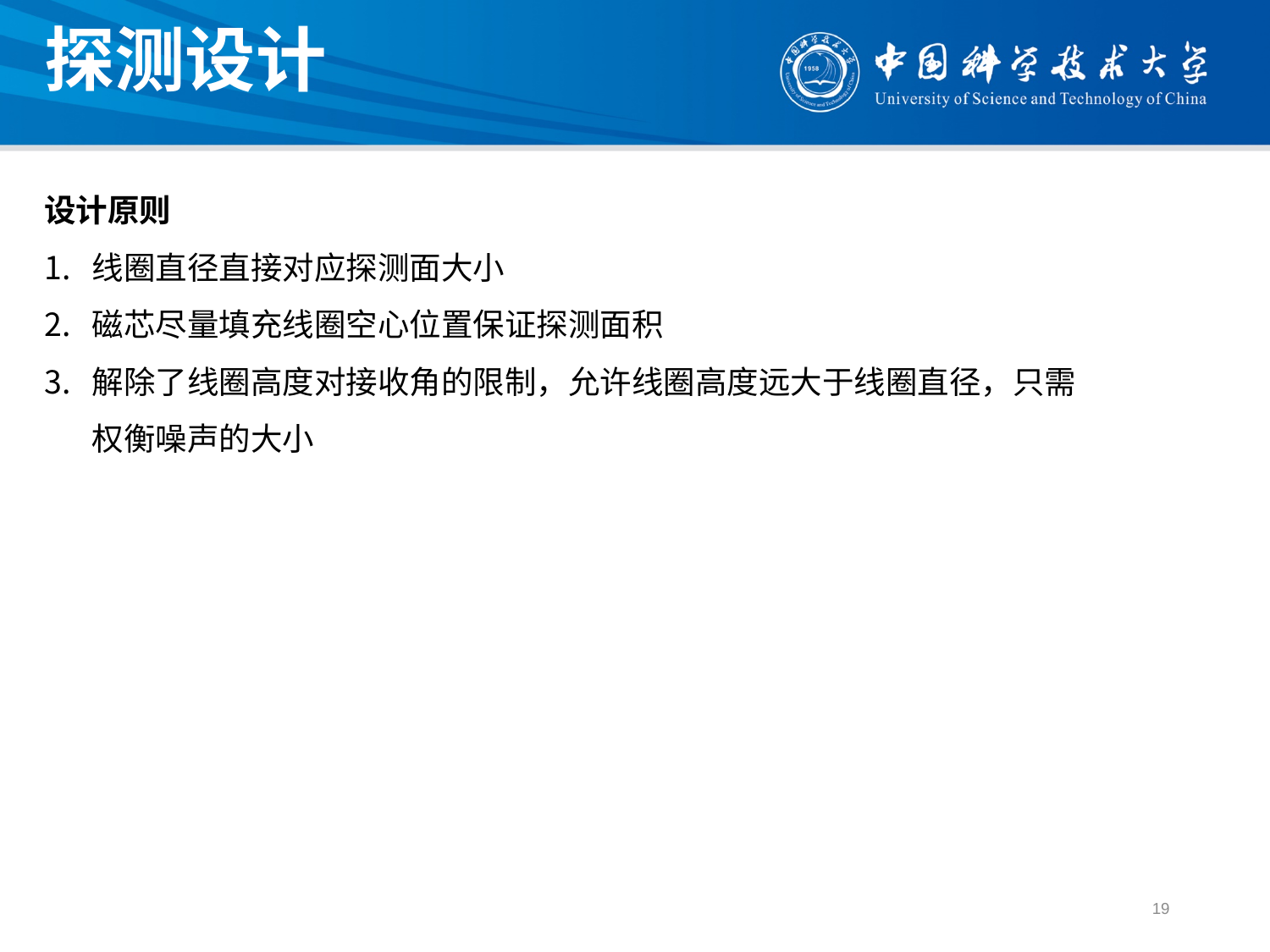

探测设计
设计原则
线圈直径直接对应探测面大小
磁芯尽量填充线圈空心位置保证探测面积
解除了线圈高度对接收角的限制，允许线圈高度远大于线圈直径，只需权衡噪声的大小

19